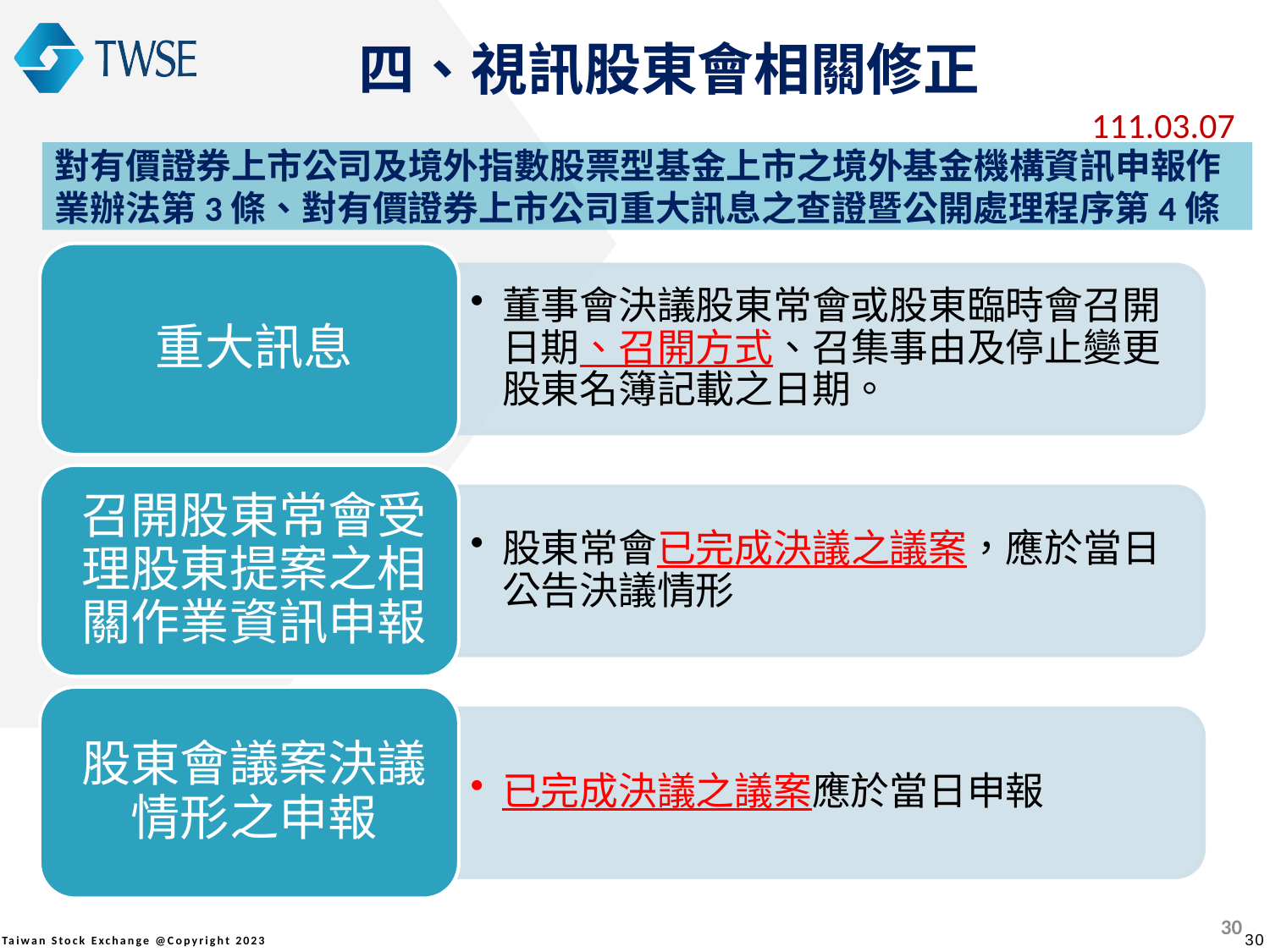

四、視訊股東會相關修正
111.03.07
對有價證券上市公司及境外指數股票型基金上市之境外基金機構資訊申報作業辦法第3條、對有價證券上市公司重大訊息之查證暨公開處理程序第4條
董事會決議股東常會或股東臨時會召開日期、召開方式、召集事由及停止變更股東名簿記載之日期。
重大訊息
股東常會已完成決議之議案，應於當日公告決議情形
召開股東常會受理股東提案之相關作業資訊申報
已完成決議之議案應於當日申報
股東會議案決議情形之申報

30
30